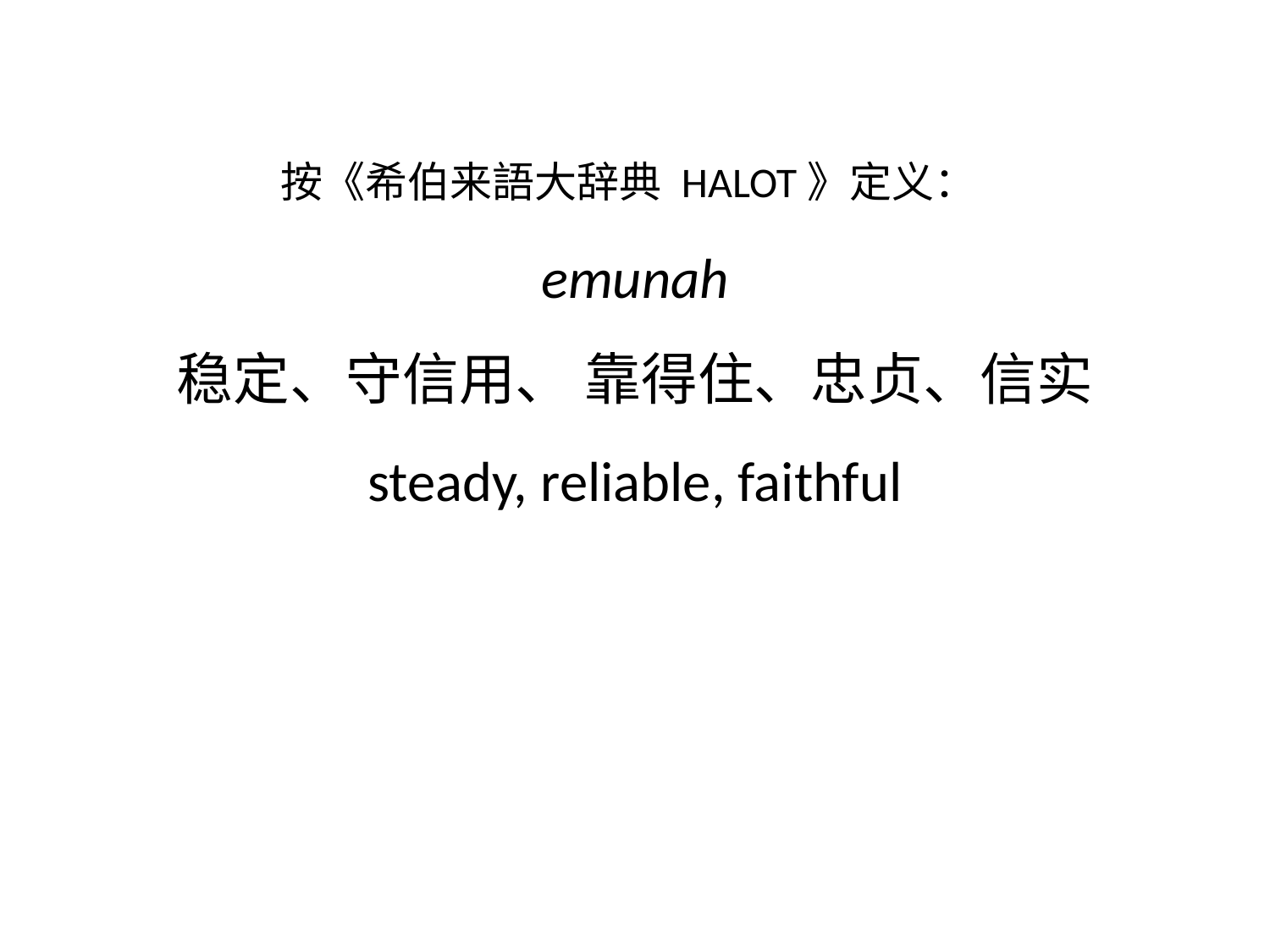

# 按《希伯来語大辞典 HALOT》定义： emunah 稳定、守信用、 靠得住、忠贞、信实 steady, reliable, faithful